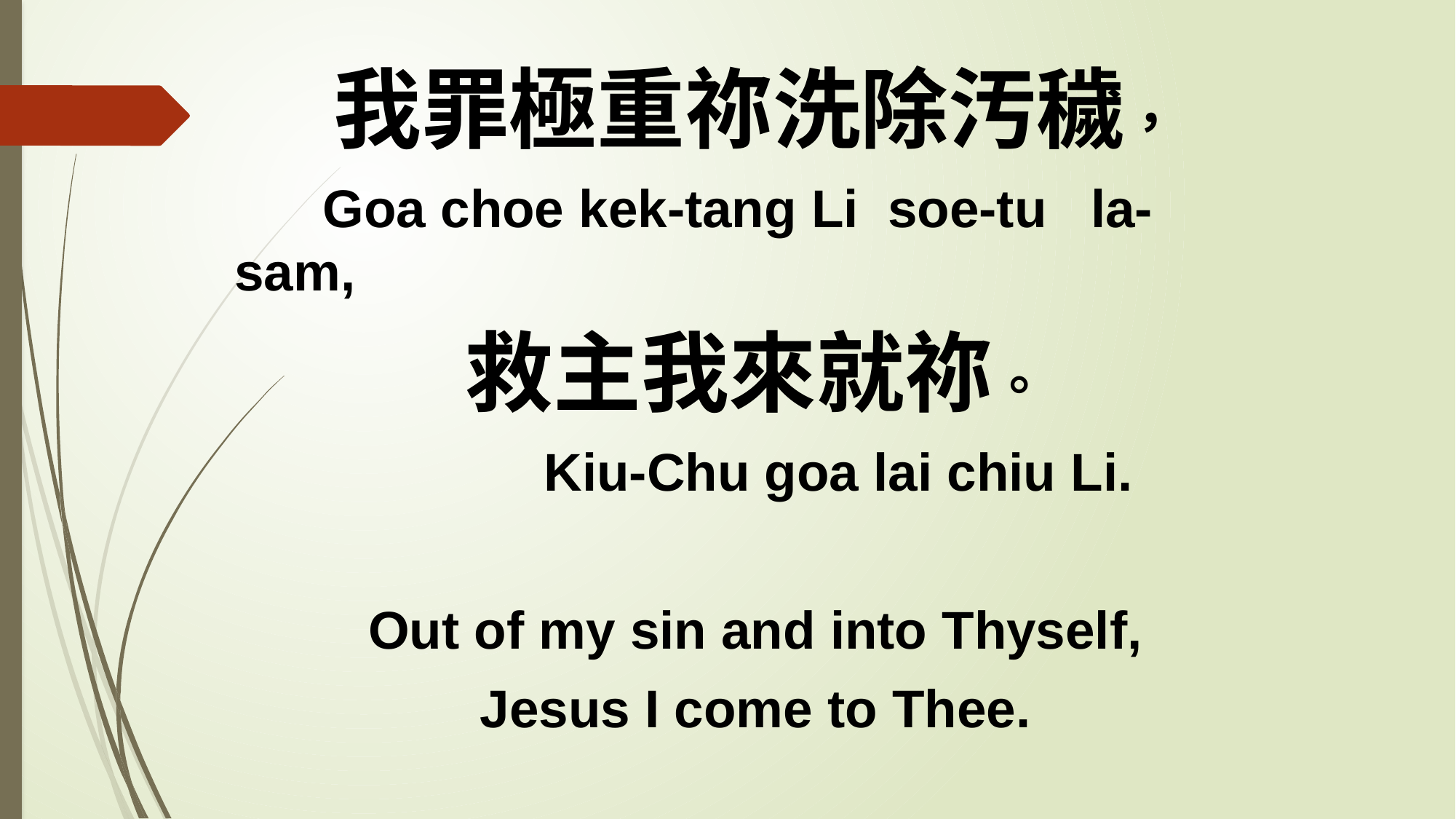

我罪極重祢洗除汚穢，
      Goa choe kek-tang Li  soe-tu   la- sam,
救主我來就祢。
                     Kiu-Chu goa lai chiu Li.

Out of my sin and into Thyself,
Jesus I come to Thee.